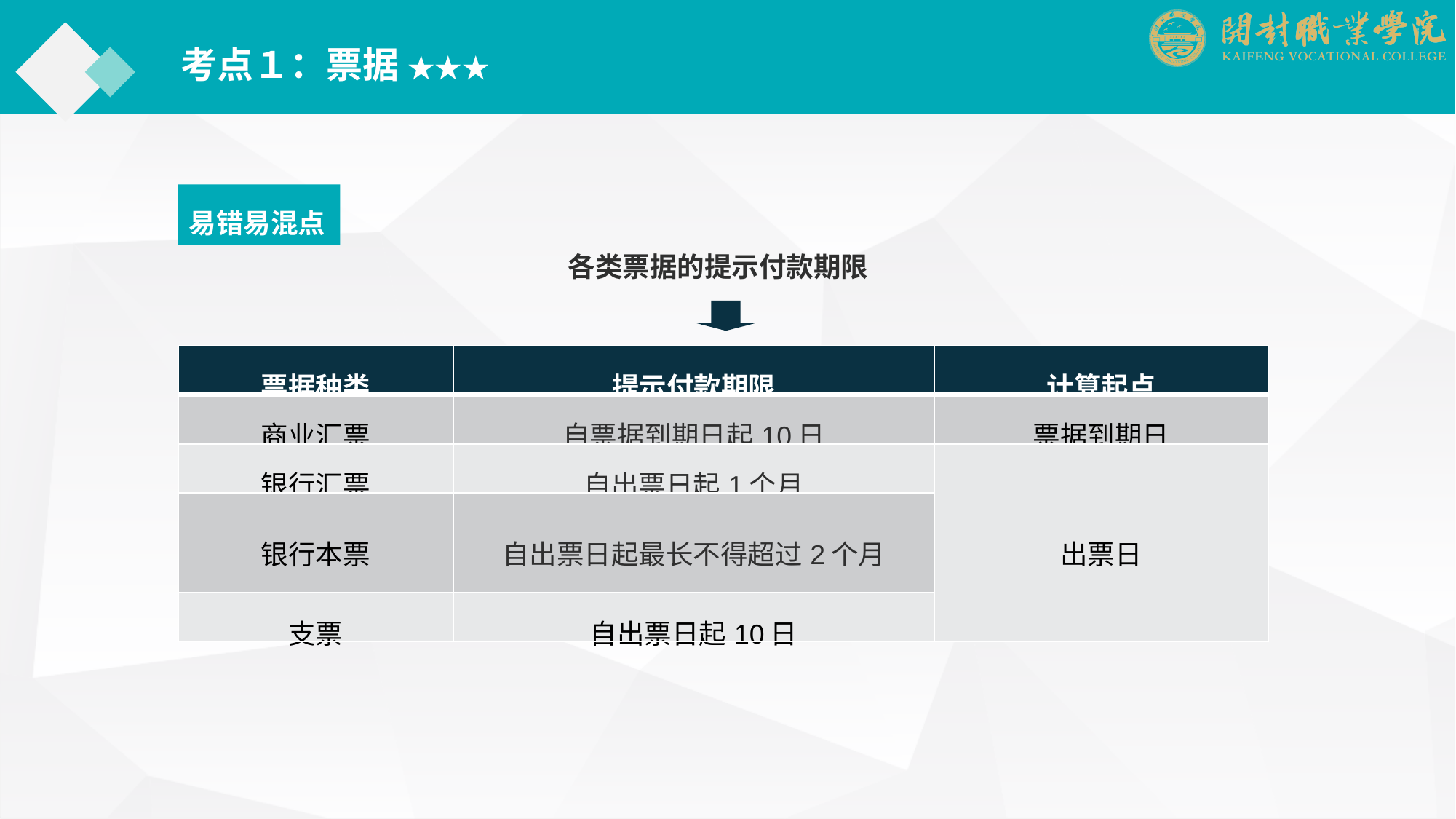

考点１：票据 ★★★
易错易混点
各类票据的提示付款期限

| 票据种类 | 提示付款期限 | 计算起点 |
| --- | --- | --- |
| 商业汇票 | 自票据到期日起10日 | 票据到期日 |
| 银行汇票 | 自出票日起1个月 | 出票日 |
| 银行本票 | 自出票日起最长不得超过2个月 |  |
| 支票 | 自出票日起10日 |  |